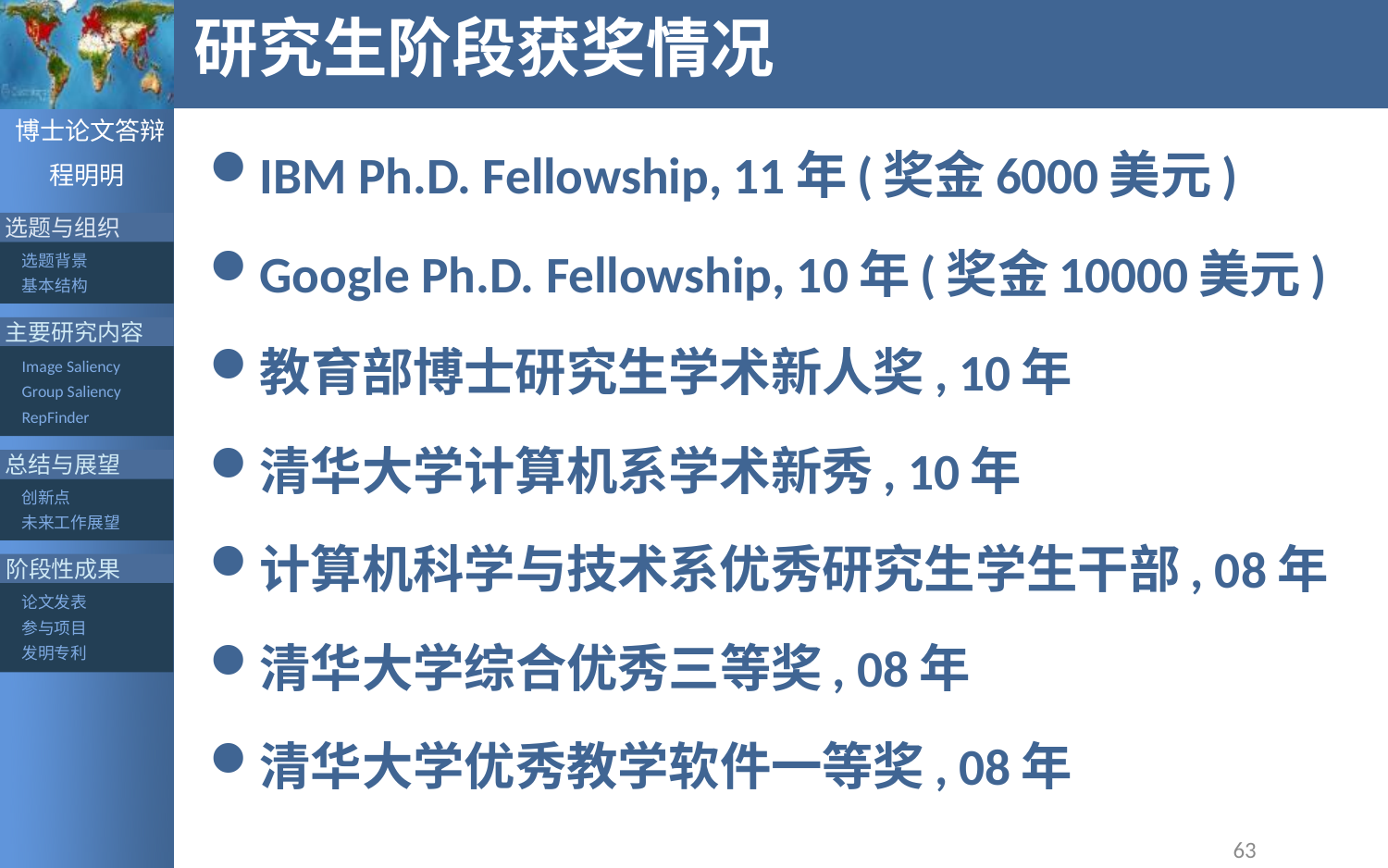

# 研究生阶段获奖情况
IBM Ph.D. Fellowship, 11年(奖金6000美元)
Google Ph.D. Fellowship, 10年(奖金10000美元)
教育部博士研究生学术新人奖, 10年
清华大学计算机系学术新秀, 10年
计算机科学与技术系优秀研究生学生干部, 08年
清华大学综合优秀三等奖, 08年
清华大学优秀教学软件一等奖, 08年

63